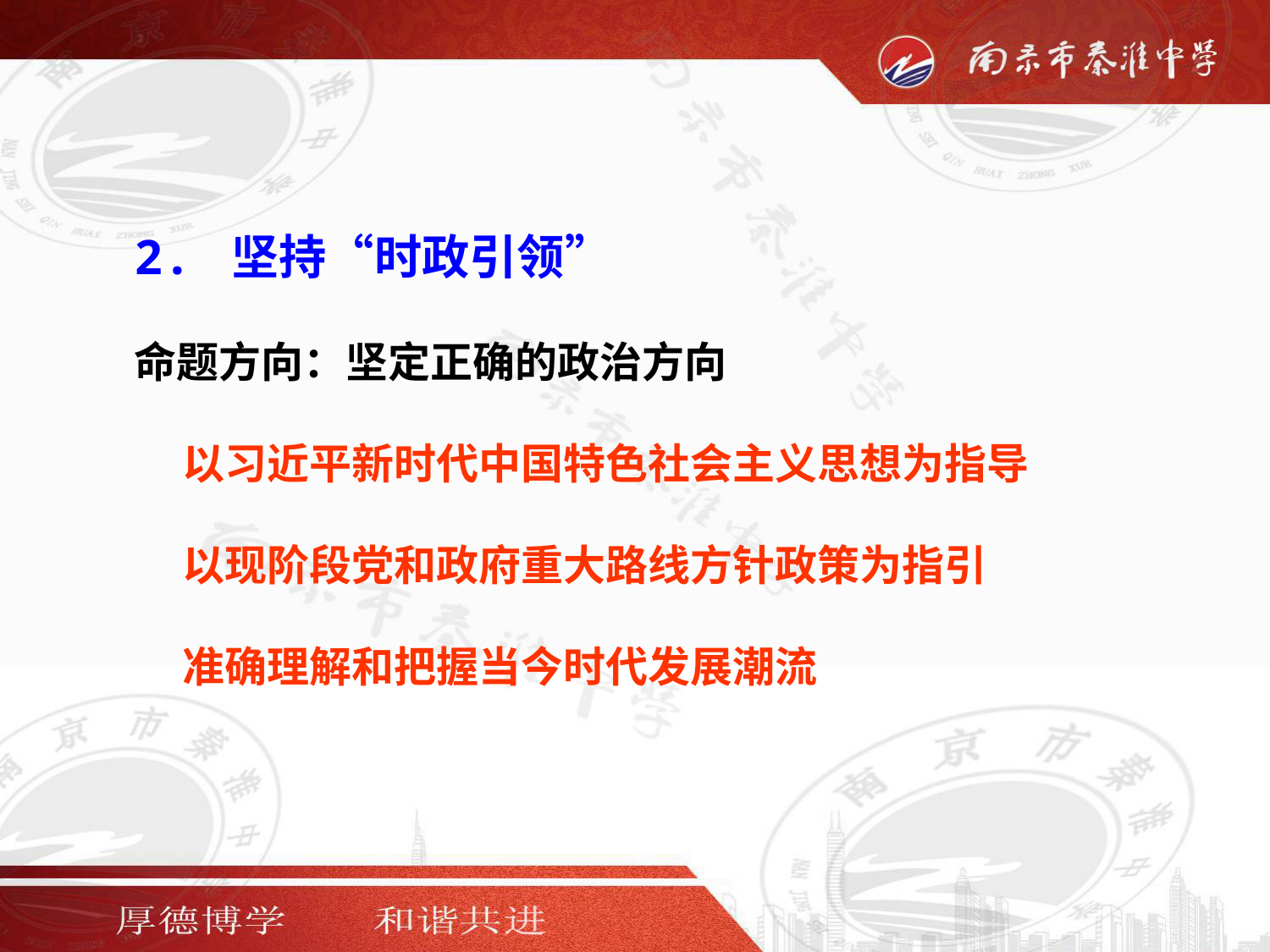

2. 坚持“时政引领”

命题方向：坚定正确的政治方向

    以习近平新时代中国特色社会主义思想为指导

    以现阶段党和政府重大路线方针政策为指引

    准确理解和把握当今时代发展潮流
#